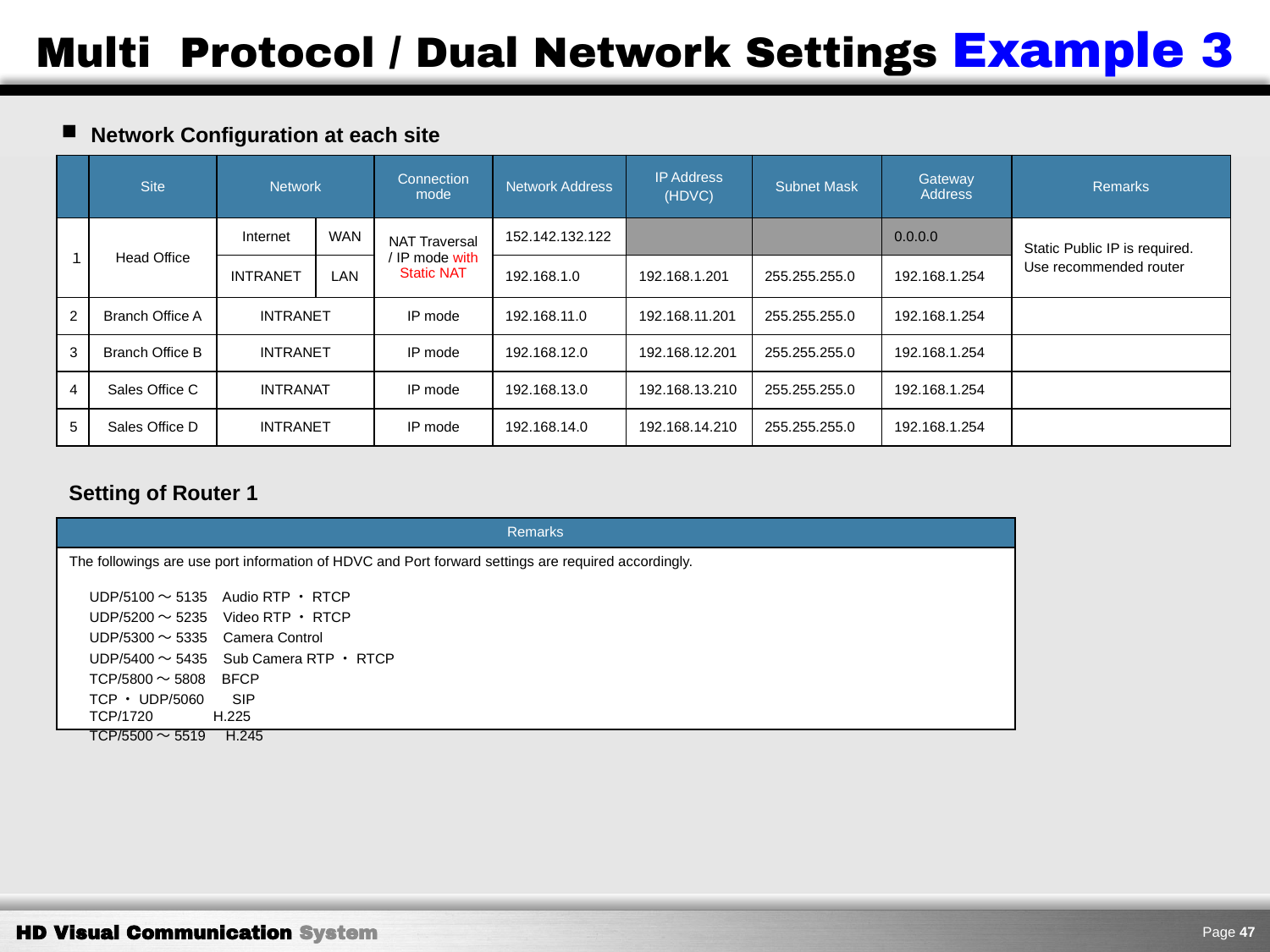

Multi  Protocol / Dual Network Settings Example 3
 Network Configuration at each site
|  | Site | Network |  | Connection mode | Network Address | IP Address (HDVC) | Subnet Mask | Gateway Address | Remarks |
| --- | --- | --- | --- | --- | --- | --- | --- | --- | --- |
| １ | Head Office | Internet | WAN | NAT Traversal / IP mode with Static NAT | 152.142.132.122 |  |  | 0.0.0.0 | Static Public IP is required. Use recommended router |
|  |  | INTRANET | LAN |  | 192.168.1.0 | 192.168.1.201 | 255.255.255.0 | 192.168.1.254 |  |
| 2 | Branch Office A | INTRANET |  | IP mode | 192.168.11.0 | 192.168.11.201 | 255.255.255.0 | 192.168.1.254 |  |
| 3 | Branch Office B | INTRANET |  | IP mode | 192.168.12.0 | 192.168.12.201 | 255.255.255.0 | 192.168.1.254 |  |
| 4 | Sales Office C | INTRANAT |  | IP mode | 192.168.13.0 | 192.168.13.210 | 255.255.255.0 | 192.168.1.254 |  |
| 5 | Sales Office D | INTRANET |  | IP mode | 192.168.14.0 | 192.168.14.210 | 255.255.255.0 | 192.168.1.254 |  |
ネットワーク構成
Setting of Router 1
| Remarks |
| --- |
| The followings are use port information of HDVC and Port forward settings are required accordingly. UDP/5100～5135 Audio RTP・RTCP UDP/5200～5235 Video RTP・RTCP UDP/5300～5335 Camera Control UDP/5400～5435 Sub Camera RTP・RTCP TCP/5800～5808 BFCP TCP・UDP/5060 SIP TCP/1720 H.225 TCP/5500～5519 H.245 |
Page 47